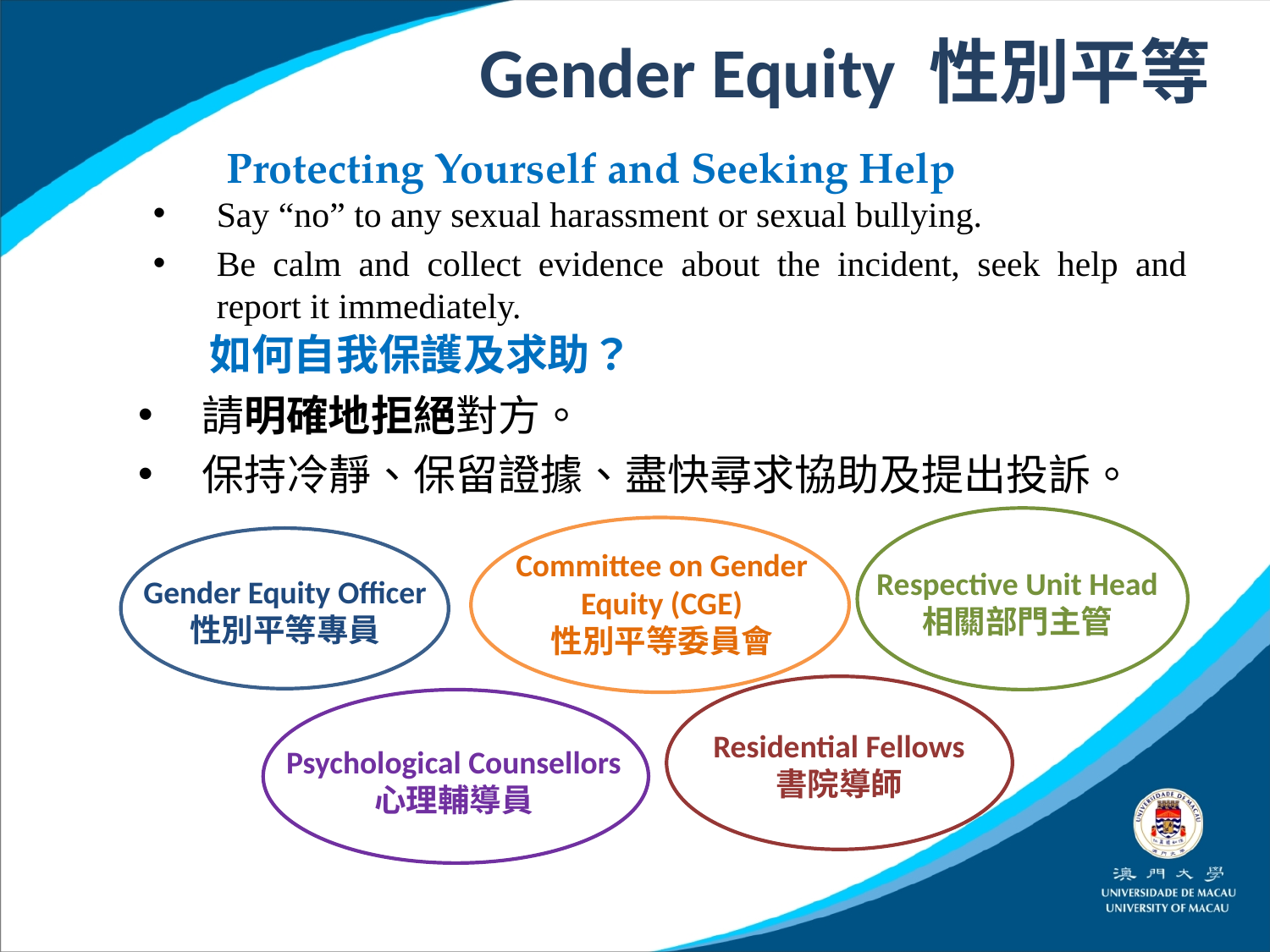

Gender Equity 性別平等
Protecting Yourself and Seeking Help
Say “no” to any sexual harassment or sexual bullying.
Be calm and collect evidence about the incident, seek help and report it immediately.
如何自我保護及求助？
請明確地拒絕對方。
保持冷靜、保留證據、盡快尋求協助及提出投訴。

Committee on Gender Equity (CGE)
性別平等委員會
Respective Unit Head
相關部門主管
Gender Equity Officer
性別平等專員

Residential Fellows
書院導師
Psychological Counsellors
心理輔導員